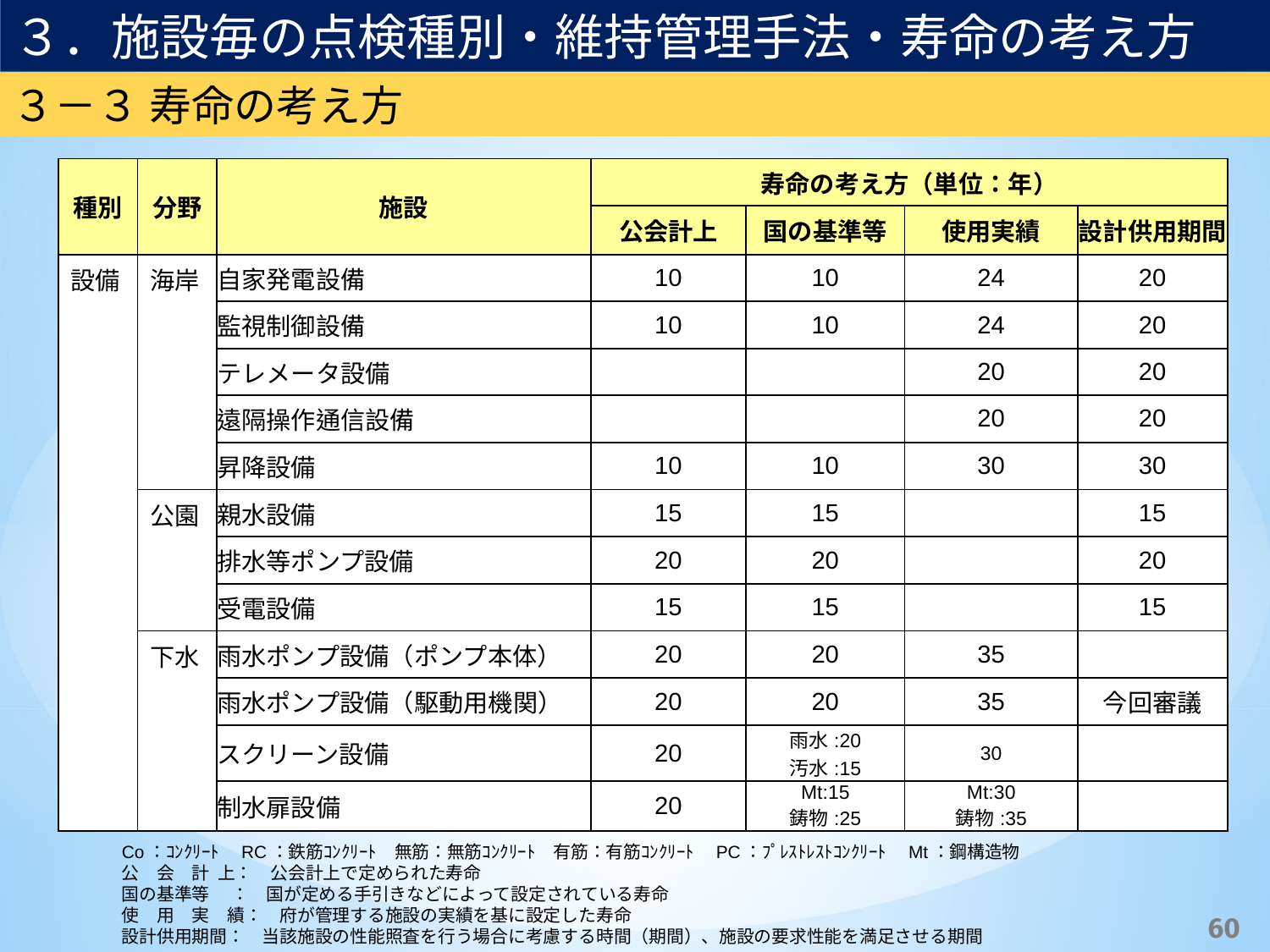

３．施設毎の点検種別・維持管理手法・寿命の考え方
３－３ 寿命の考え方

| 種別 | 分野 | 施設 | 寿命の考え方（単位：年） |  |  |  |
| --- | --- | --- | --- | --- | --- | --- |
|  |  |  | 公会計上 | 国の基準等 | 使用実績 | 設計供用期間 |
| 設備 | 海岸 | 自家発電設備 | 10 | 10 | 24 | 20 |
|  |  | 監視制御設備 | 10 | 10 | 24 | 20 |
|  |  | テレメータ設備 |  |  | 20 | 20 |
|  |  | 遠隔操作通信設備 |  |  | 20 | 20 |
|  |  | 昇降設備 | 10 | 10 | 30 | 30 |
|  | 公園 | 親水設備 | 15 | 15 |  | 15 |
|  |  | 排水等ポンプ設備 | 20 | 20 |  | 20 |
|  |  | 受電設備 | 15 | 15 |  | 15 |
|  | 下水 | 雨水ポンプ設備（ポンプ本体） | 20 | 20 | 35 |  |
|  |  | 雨水ポンプ設備（駆動用機関） | 20 | 20 | 35 | 今回審議 |
|  |  | スクリーン設備 | 20 | 雨水:20 汚水:15 | 30 |  |
|  |  | 制水扉設備 | 20 | Mt:15 鋳物:25 | Mt:30 鋳物:35 |  |
Co：ｺﾝｸﾘｰﾄ　RC：鉄筋ｺﾝｸﾘｰﾄ　無筋：無筋ｺﾝｸﾘｰﾄ　有筋：有筋ｺﾝｸﾘｰﾄ　PC：ﾌﾟﾚｽﾄﾚｽﾄｺﾝｸﾘｰﾄ　Mt：鋼構造物
公　会　計  上：　公会計上で定められた寿命
国の基準等　 ：　国が定める手引きなどによって設定されている寿命
使　用　実　績：　府が管理する施設の実績を基に設定した寿命
設計供用期間：　当該施設の性能照査を行う場合に考慮する時間（期間）、施設の要求性能を満足させる期間
60